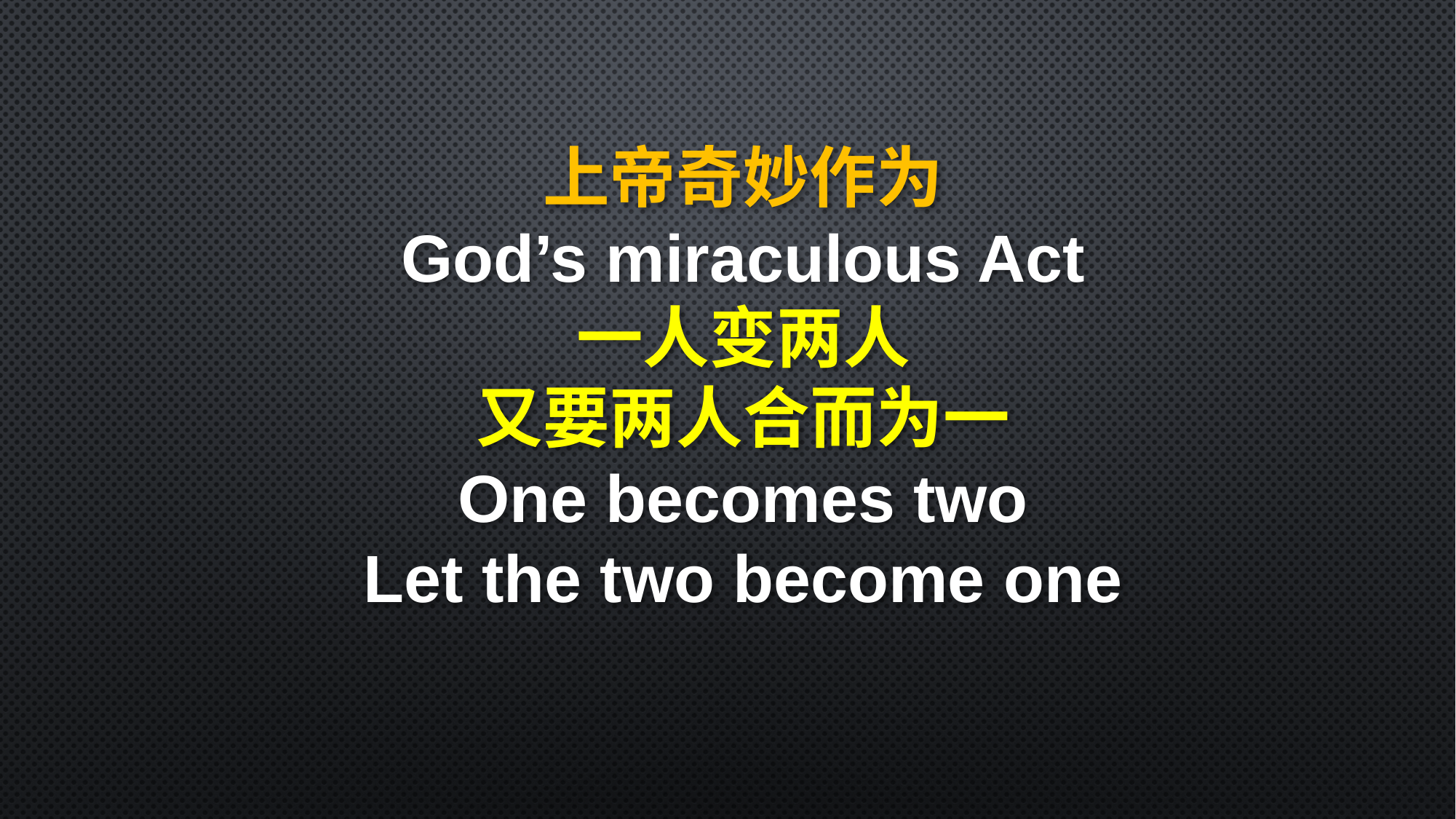

上帝奇妙作为
God’s miraculous Act
一人变两人
又要两人合而为一
One becomes two
Let the two become one